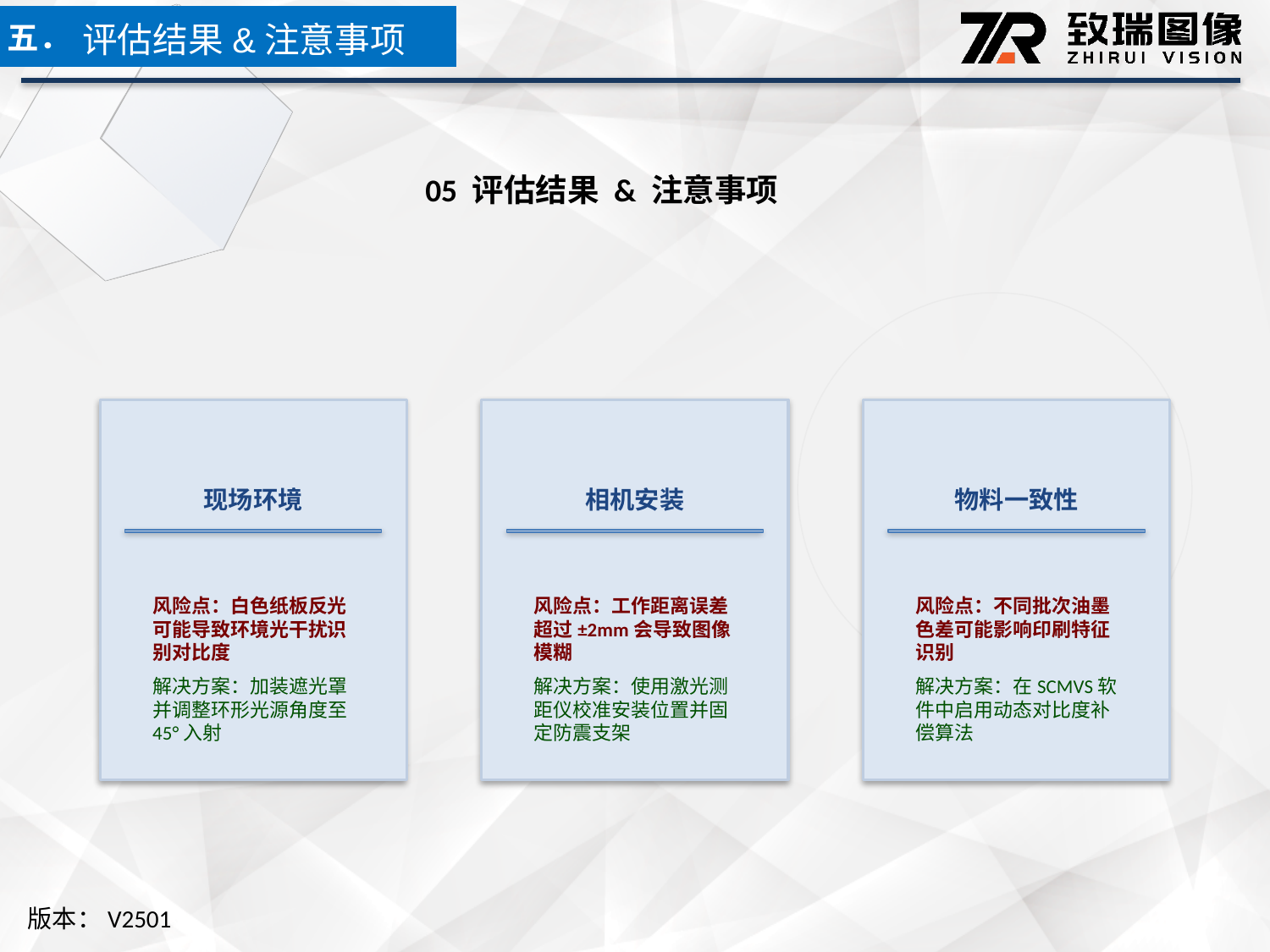

五．
评估结果&注意事项

05 评估结果 & 注意事项

现场环境

相机安装

物料一致性

风险点：白色纸板反光可能导致环境光干扰识别对比度
解决方案：加装遮光罩并调整环形光源角度至45°入射

风险点：工作距离误差超过±2mm会导致图像模糊
解决方案：使用激光测距仪校准安装位置并固定防震支架

风险点：不同批次油墨色差可能影响印刷特征识别
解决方案：在SCMVS软件中启用动态对比度补偿算法